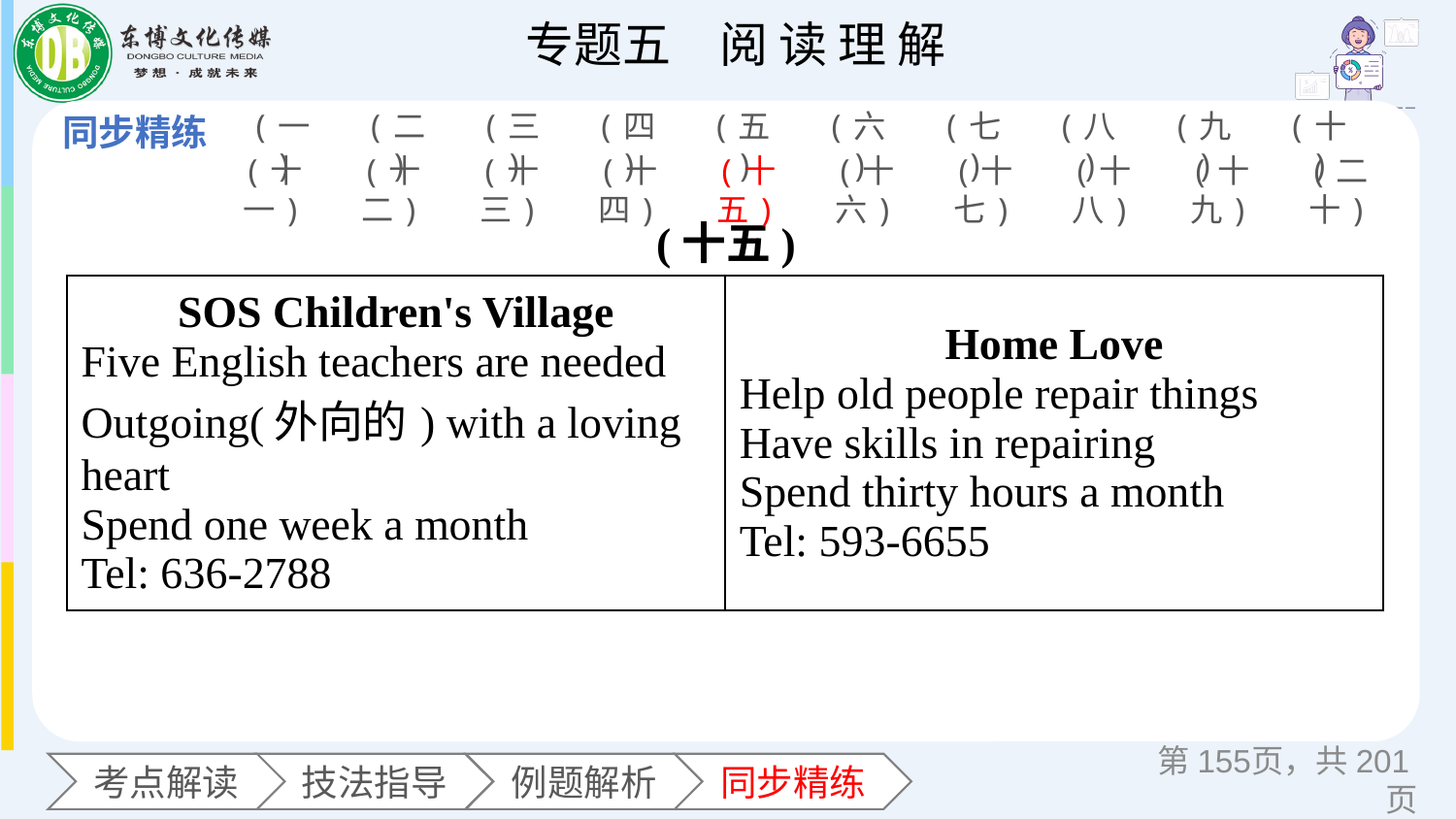

(一)
(二)
(三)
(四)
(五)
(六)
(七)
(八)
(九)
(十)
(十一)
(十二)
(十三)
(十四)
(十五)
(十六)
(十七)
(十八)
(十九)
(二十)
(十五)
| SOS Children's Village Five English teachers are needed Outgoing(外向的) with a loving heart Spend one week a month Tel: 636-2788 | Home Love Help old people repair things Have skills in repairing Spend thirty hours a month Tel: 593-6655 |
| --- | --- |
第155页，共201页